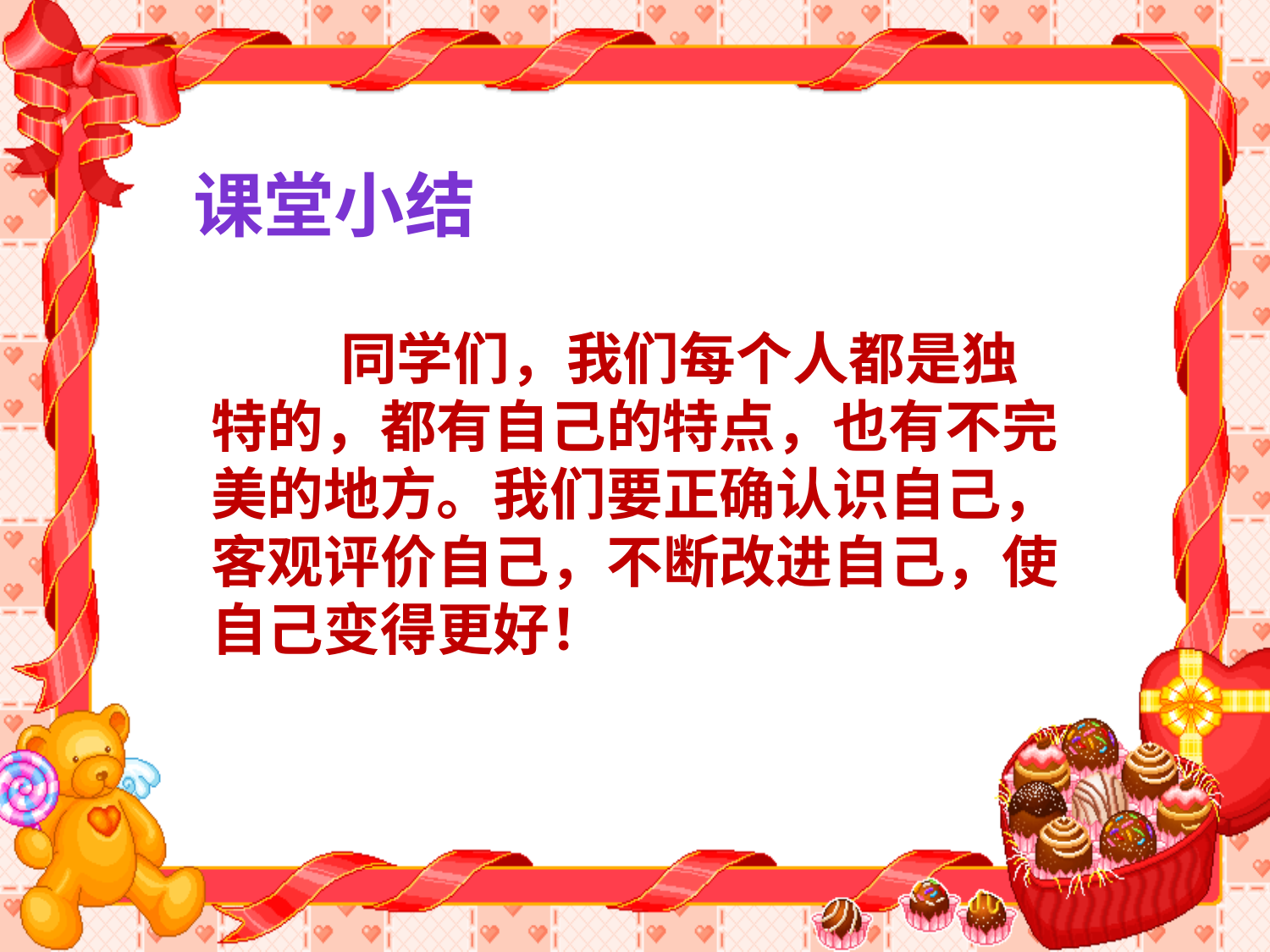

课堂小结
         同学们，我们每个人都是独特的，都有自己的特点，也有不完美的地方。我们要正确认识自己，客观评价自己，不断改进自己，使自己变得更好！